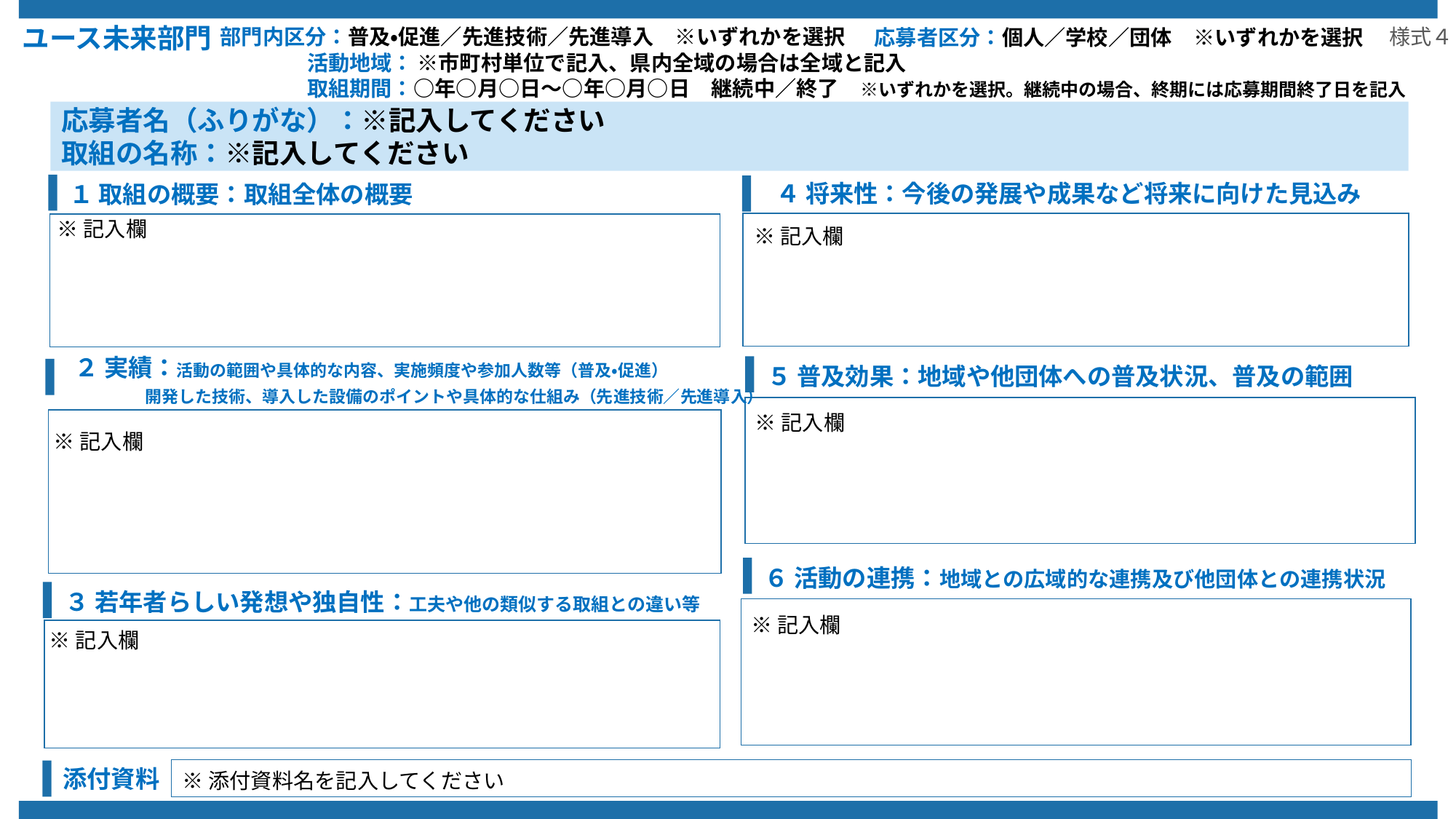

ユース未来部門
部門内区分：普及・促進／先進技術／先進導入　※いずれかを選択
様式４
応募者区分：個人／学校／団体　※いずれかを選択
活動地域： ※市町村単位で記入、県内全域の場合は全域と記入
取組期間：○年○月○日～○年○月○日　継続中／終了　※いずれかを選択。継続中の場合、終期には応募期間終了日を記入
応募者名（ふりがな）：※記入してください
取組の名称：※記入してください
４ 将来性：今後の発展や成果など将来に向けた見込み

１ 取組の概要：取組全体の概要

※記入欄

※記入欄
２ 実績：活動の範囲や具体的な内容、実施頻度や参加人数等（普及・促進）
　　　　 開発した技術、導入した設備のポイントや具体的な仕組み（先進技術／先進導入）

５ 普及効果：地域や他団体への普及状況、普及の範囲

※記入欄

※記入欄
６ 活動の連携：地域との広域的な連携及び他団体との連携状況

３ 若年者らしい発想や独自性：工夫や他の類似する取組との違い等

※記入欄

※記入欄
添付資料

※添付資料名を記入してください